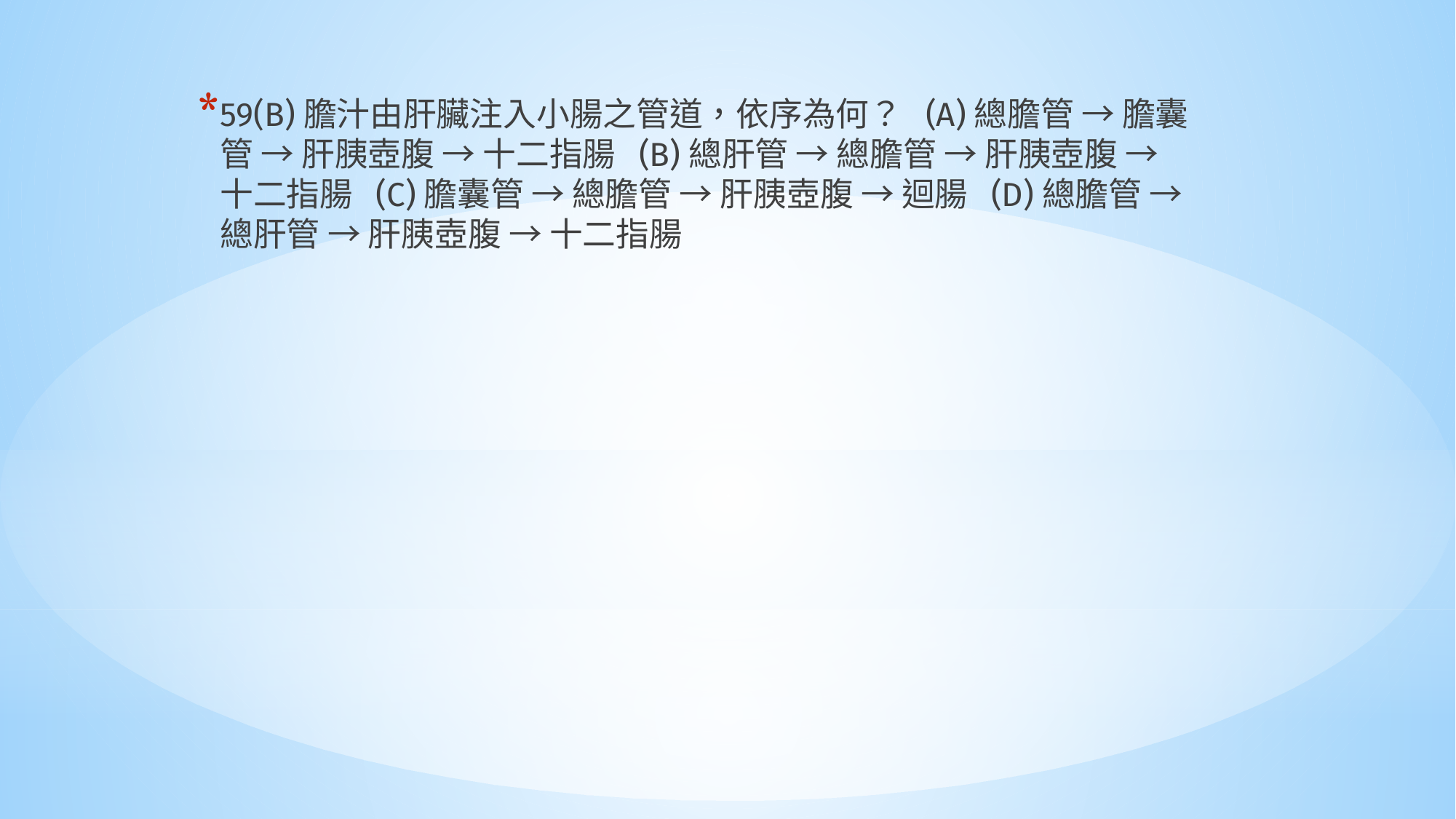

59(B)膽汁由肝臟注入小腸之管道，依序為何？  (A)總膽管 → 膽囊管 → 肝胰壺腹 → 十二指腸  (B)總肝管 → 總膽管 → 肝胰壺腹 → 十二指腸  (C)膽囊管 → 總膽管 → 肝胰壺腹 → 迴腸  (D)總膽管 → 總肝管 → 肝胰壺腹 → 十二指腸
#